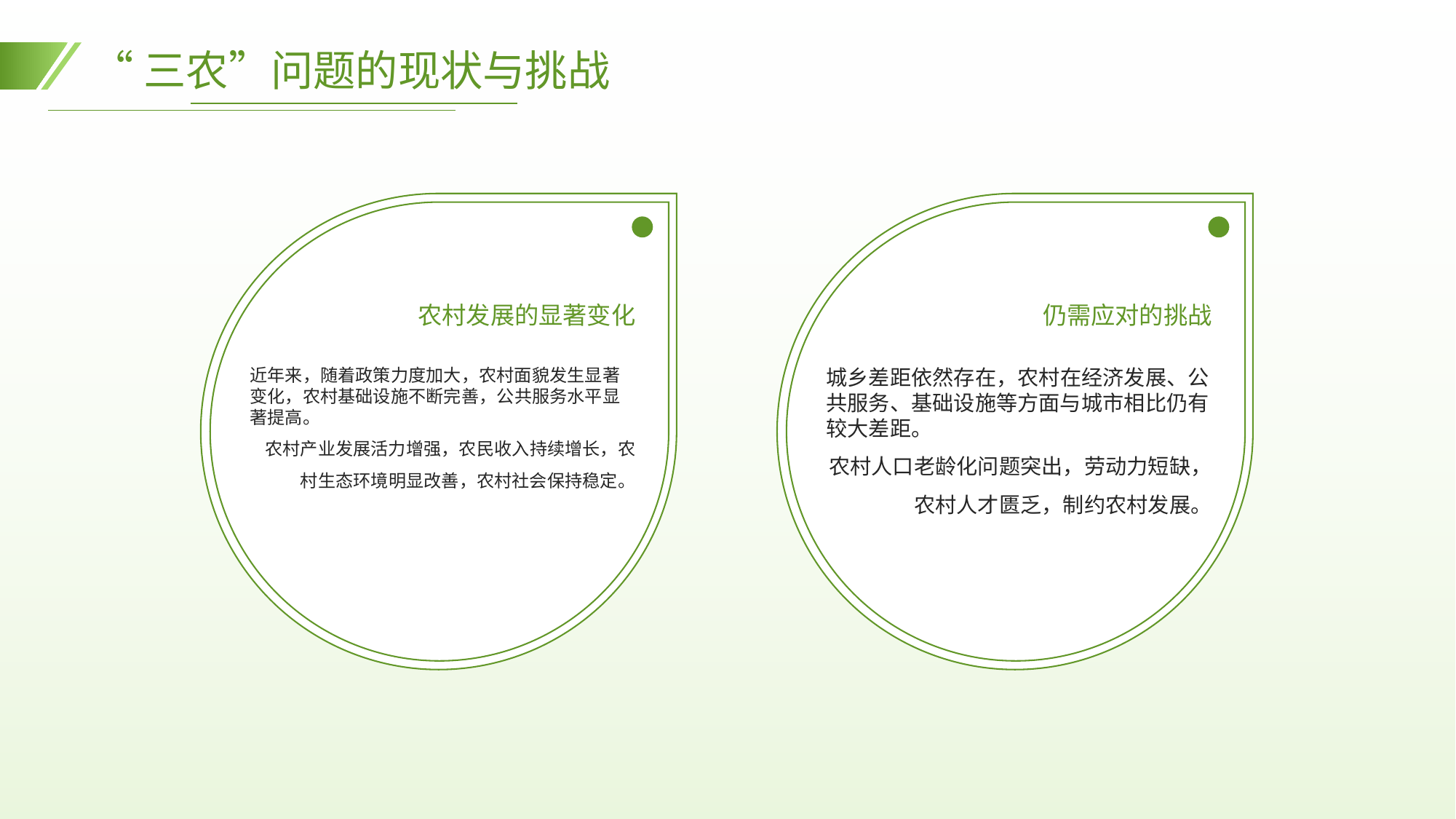

“三农”问题的现状与挑战

农村发展的显著变化
仍需应对的挑战
近年来，随着政策力度加大，农村面貌发生显著变化，农村基础设施不断完善，公共服务水平显著提高。
农村产业发展活力增强，农民收入持续增长，农村生态环境明显改善，农村社会保持稳定。
城乡差距依然存在，农村在经济发展、公共服务、基础设施等方面与城市相比仍有较大差距。
农村人口老龄化问题突出，劳动力短缺，农村人才匮乏，制约农村发展。